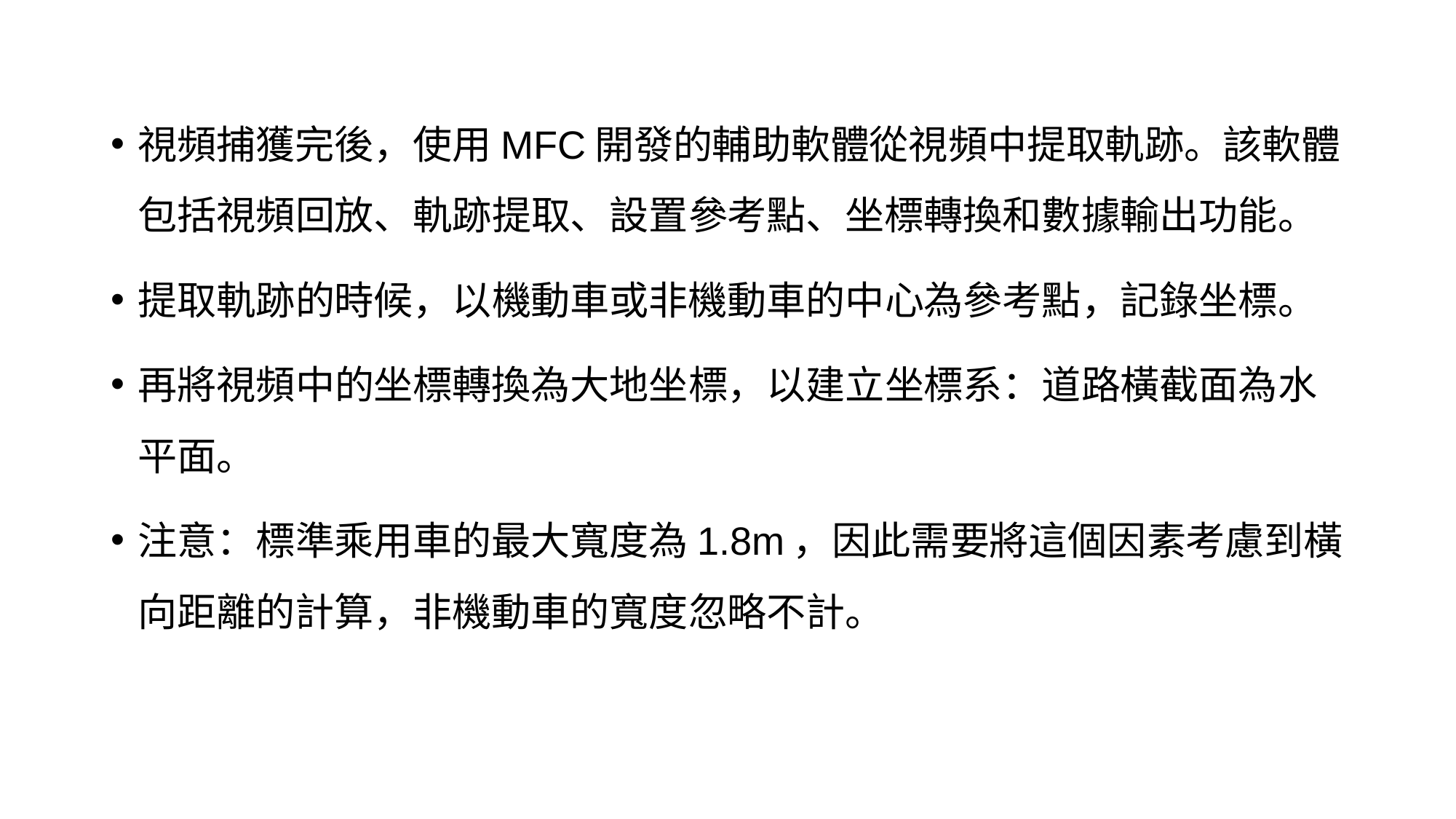

視頻捕獲完後，使用MFC開發的輔助軟體從視頻中提取軌跡。該軟體包括視頻回放、軌跡提取、設置參考點、坐標轉換和數據輸出功能。
提取軌跡的時候，以機動車或非機動車的中心為參考點，記錄坐標。
再將視頻中的坐標轉換為大地坐標，以建立坐標系：道路橫截面為水平面。
注意：標準乘用車的最大寬度為1.8m，因此需要將這個因素考慮到橫向距離的計算，非機動車的寬度忽略不計。